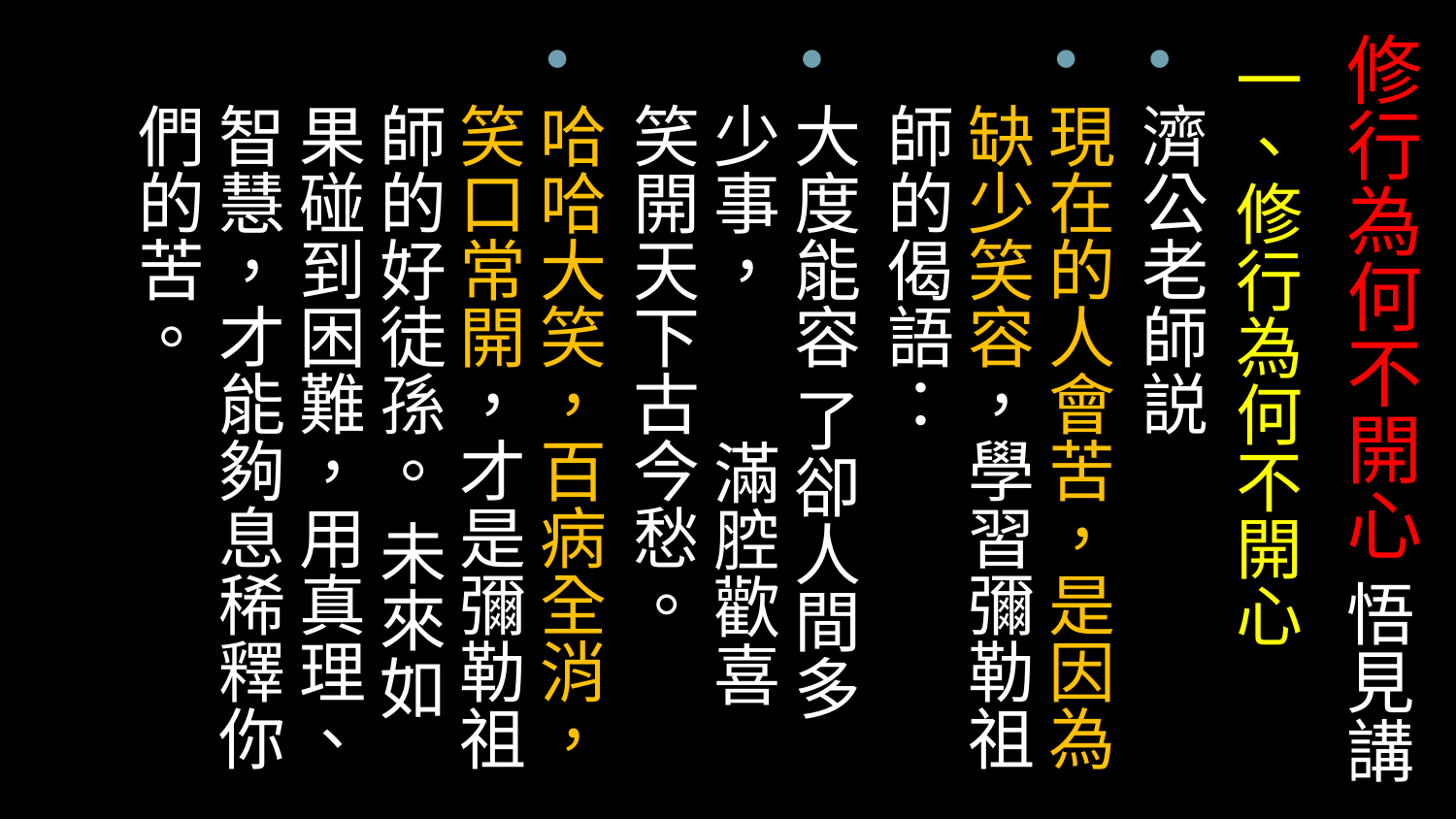

# 修行為何不開心 悟見講
一、修行為何不開心
濟公老師説
現在的人會苦，是因為缺少笑容，學習彌勒祖師的偈語：
大度能容 了卻人間多少事，         滿腔歡喜 笑開天下古今愁。
哈哈大笑，百病全消，笑口常開，才是彌勒祖師的好徒孫。 未來如果碰到困難，用真理、智慧，才能夠息稀釋你們的苦。